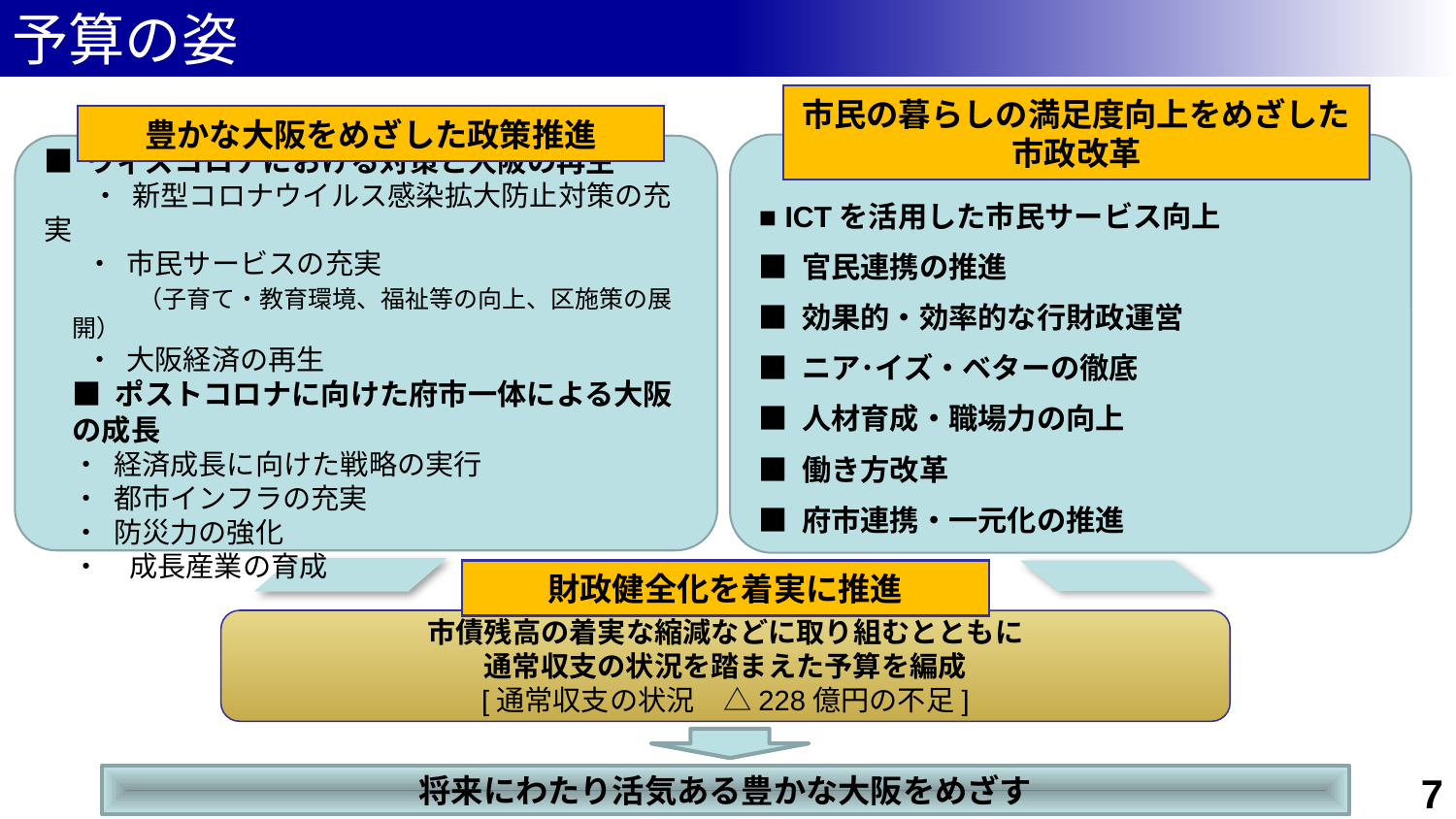

予算の姿
市民の暮らしの満足度向上をめざした市政改革
豊かな大阪をめざした政策推進

■ ICTを活用した市民サービス向上
■ 官民連携の推進
■ 効果的・効率的な行財政運営
■ ニア･イズ・ベターの徹底
■ 人材育成・職場力の向上
■ 働き方改革
■ 府市連携・一元化の推進

■ ウィズコロナにおける対策と大阪の再生
 　 ・  新型コロナウイルス感染拡大防止対策の充実
 ・  市民サービスの充実
 　　（子育て・教育環境、福祉等の向上、区施策の展開）
 ・  大阪経済の再生
■ ポストコロナに向けた府市一体による大阪の成長
・  経済成長に向けた戦略の実行
・  都市インフラの充実
・  防災力の強化
・　成長産業の育成

財政健全化を着実に推進

市債残高の着実な縮減などに取り組むとともに
通常収支の状況を踏まえた予算を編成
[通常収支の状況　△228億円の不足]

7
将来にわたり活気ある豊かな大阪をめざす